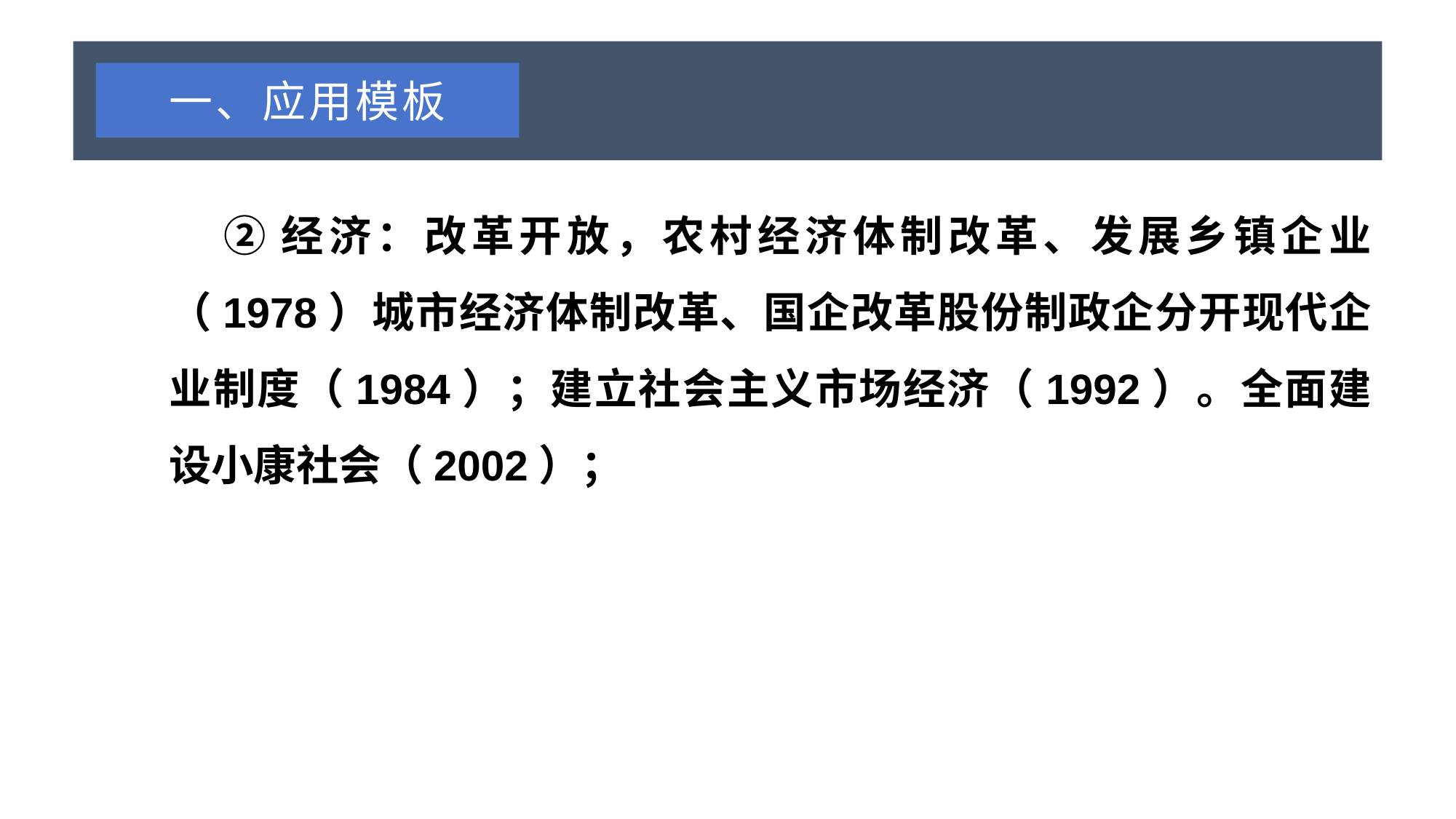

一、应用模板
②经济：改革开放，农村经济体制改革、发展乡镇企业（1978）城市经济体制改革、国企改革股份制政企分开现代企业制度（1984）；建立社会主义市场经济（1992）。全面建设小康社会（2002）；